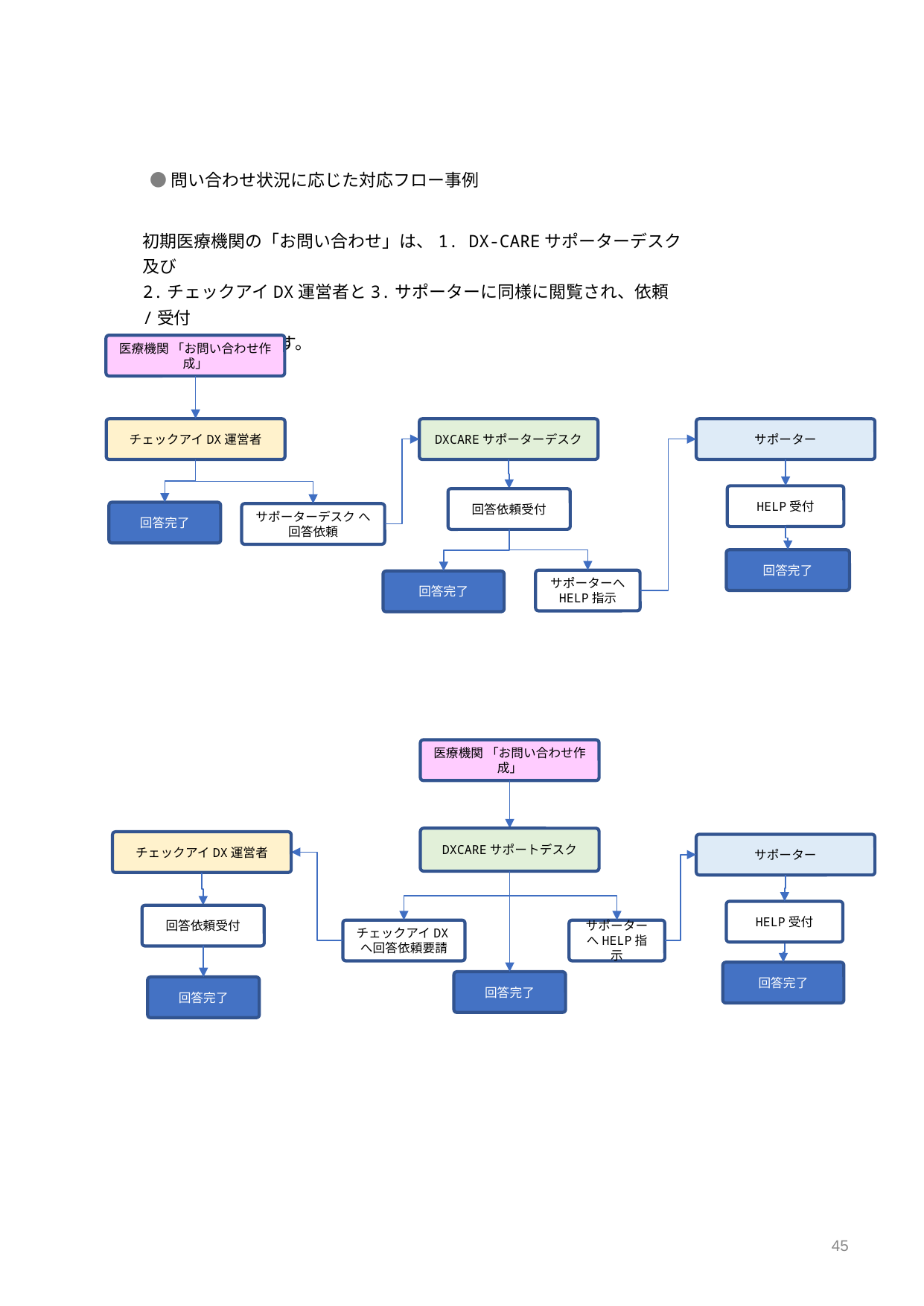

●問い合わせ状況に応じた対応フロー事例
初期医療機関の「お問い合わせ」は、1. DX-CAREサポーターデスク及び
2.チェックアイDX運営者と3.サポーターに同様に閲覧され、依頼/受付
段階で処理されます。
医療機関 「お問い合わせ作成」
DXCAREサポーターデスク
サポーター
チェックアイDX運営者
HELP受付
回答依頼受付
回答完了
サポーターデスク へ回答依頼
回答完了
サポーターへ HELP指示
回答完了
医療機関 「お問い合わせ作成」
DXCAREサポートデスク
チェックアイDX運営者
サポーター
HELP受付
回答依頼受付
チェックアイDXへ回答依頼要請
サポーターへHELP指示
回答完了
回答完了
回答完了
45